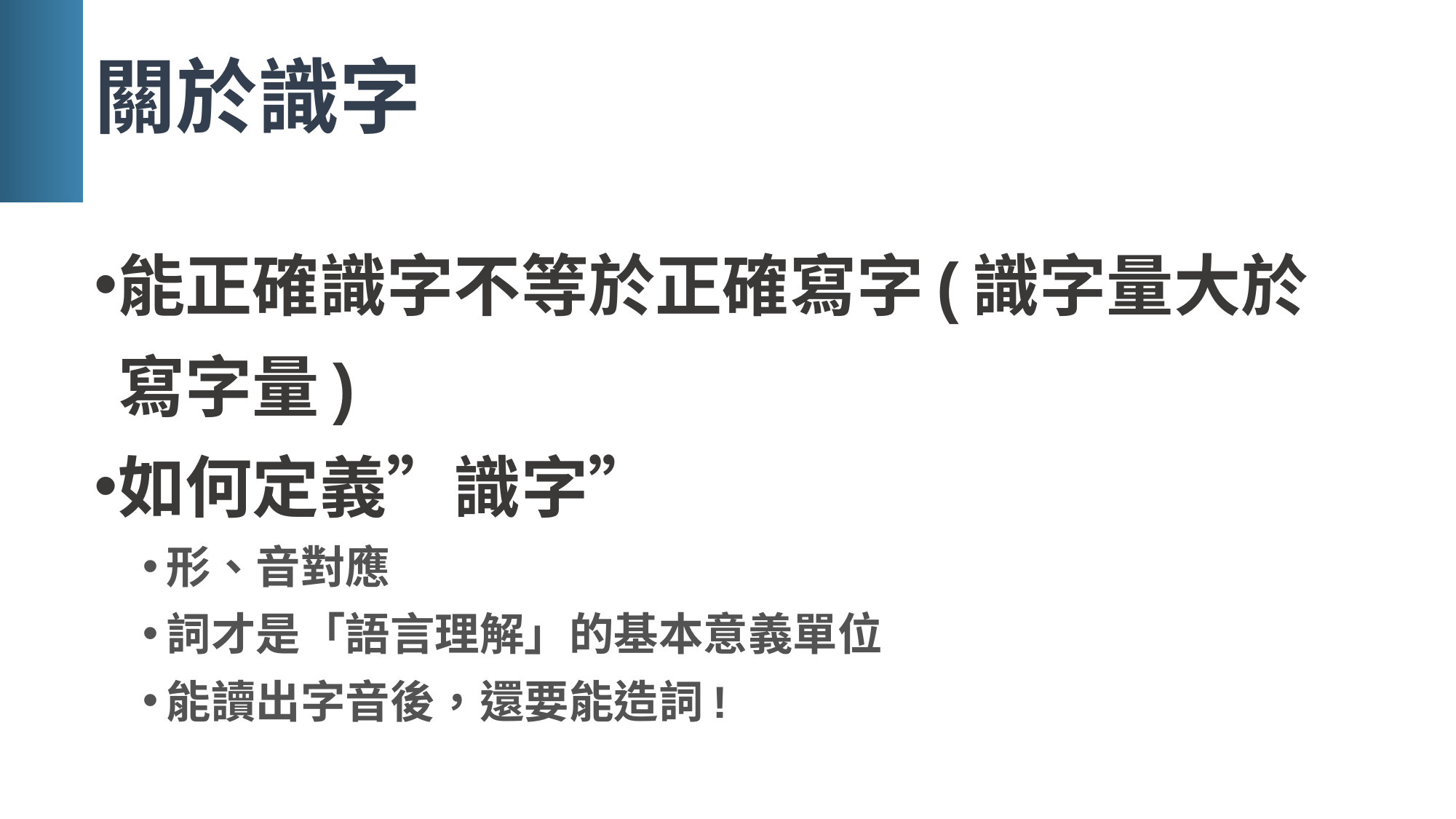

# 關於識字
能正確識字不等於正確寫字(識字量大於寫字量)
如何定義”識字”
形、音對應
詞才是「語言理解」的基本意義單位
能讀出字音後，還要能造詞!